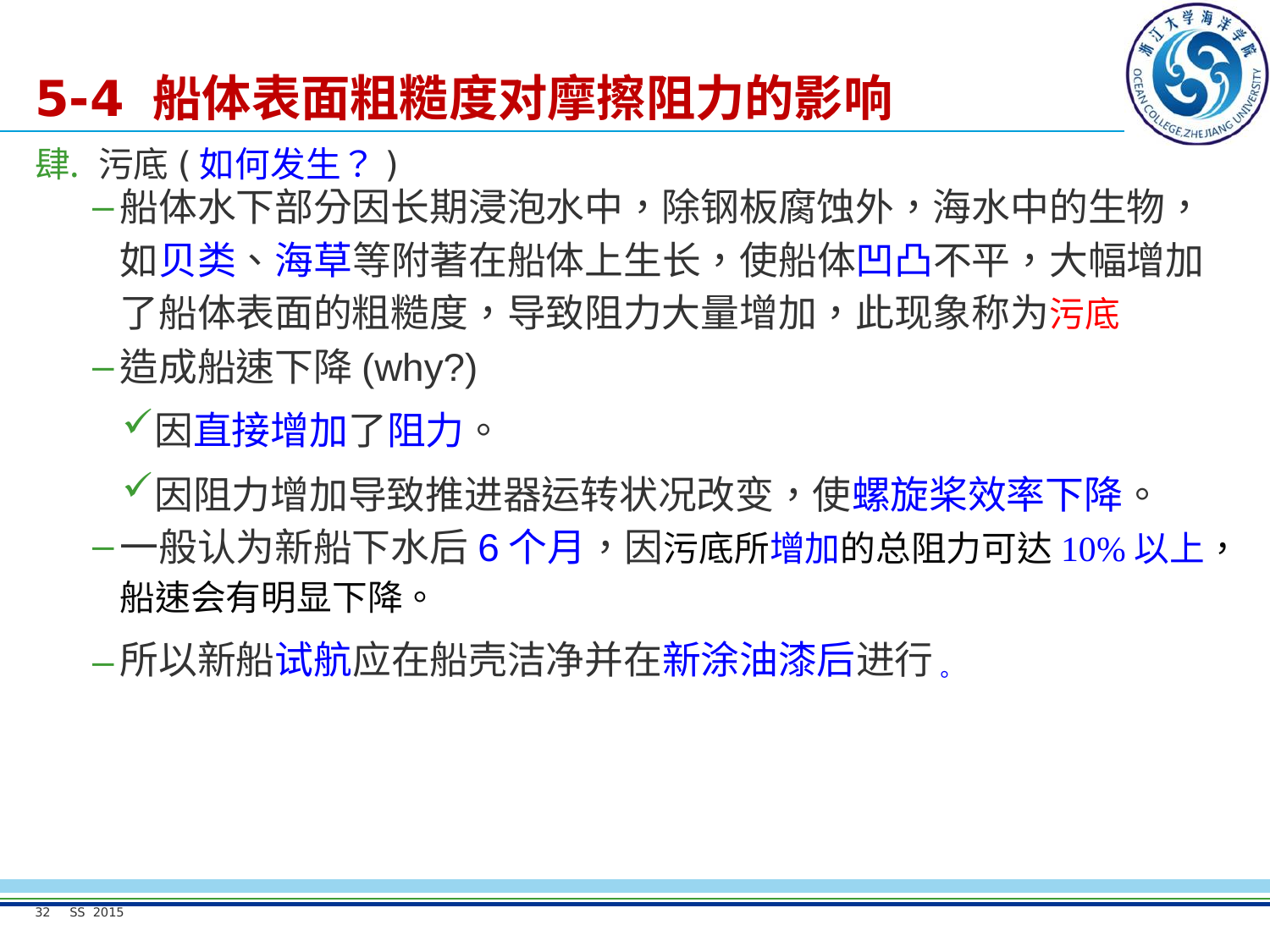

# 5-4 船体表面粗糙度对摩擦阻力的影响
污底(如何发生？)
船体水下部分因长期浸泡水中，除钢板腐蚀外，海水中的生物，如贝类、海草等附著在船体上生长，使船体凹凸不平，大幅增加了船体表面的粗糙度，导致阻力大量增加，此现象称为污底

造成船速下降(why?)
因直接增加了阻力。
因阻力增加导致推进器运转状况改变，使螺旋桨效率下降。
一般认为新船下水后6个月，因污底所增加的总阻力可达10%以上，船速会有明显下降。
所以新船试航应在船壳洁净并在新涂油漆后进行。
32